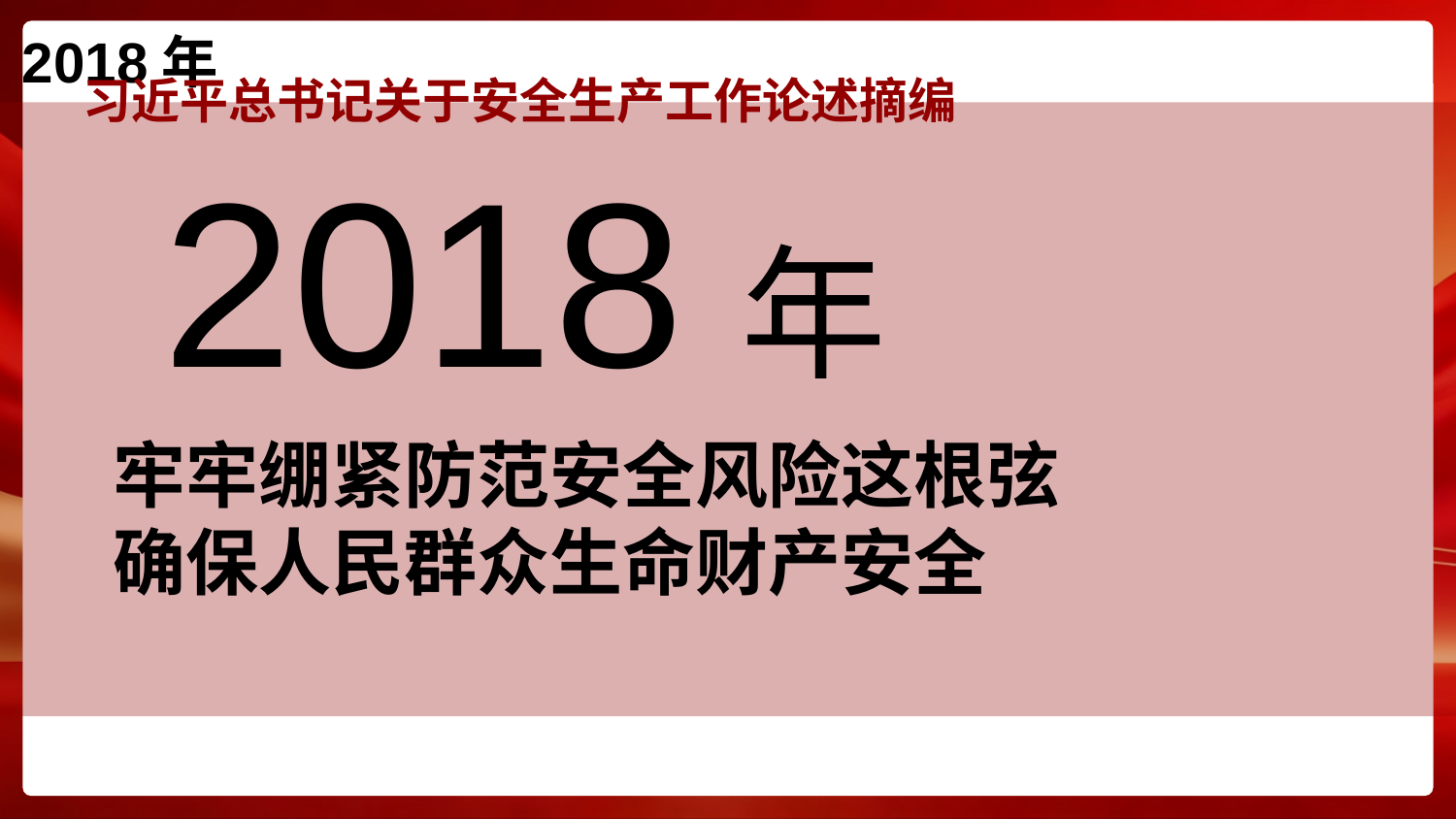

2018年
# 习近平总书记关于安全生产工作论述摘编

2018年

牢牢绷紧防范安全风险这根弦
确保人民群众生命财产安全